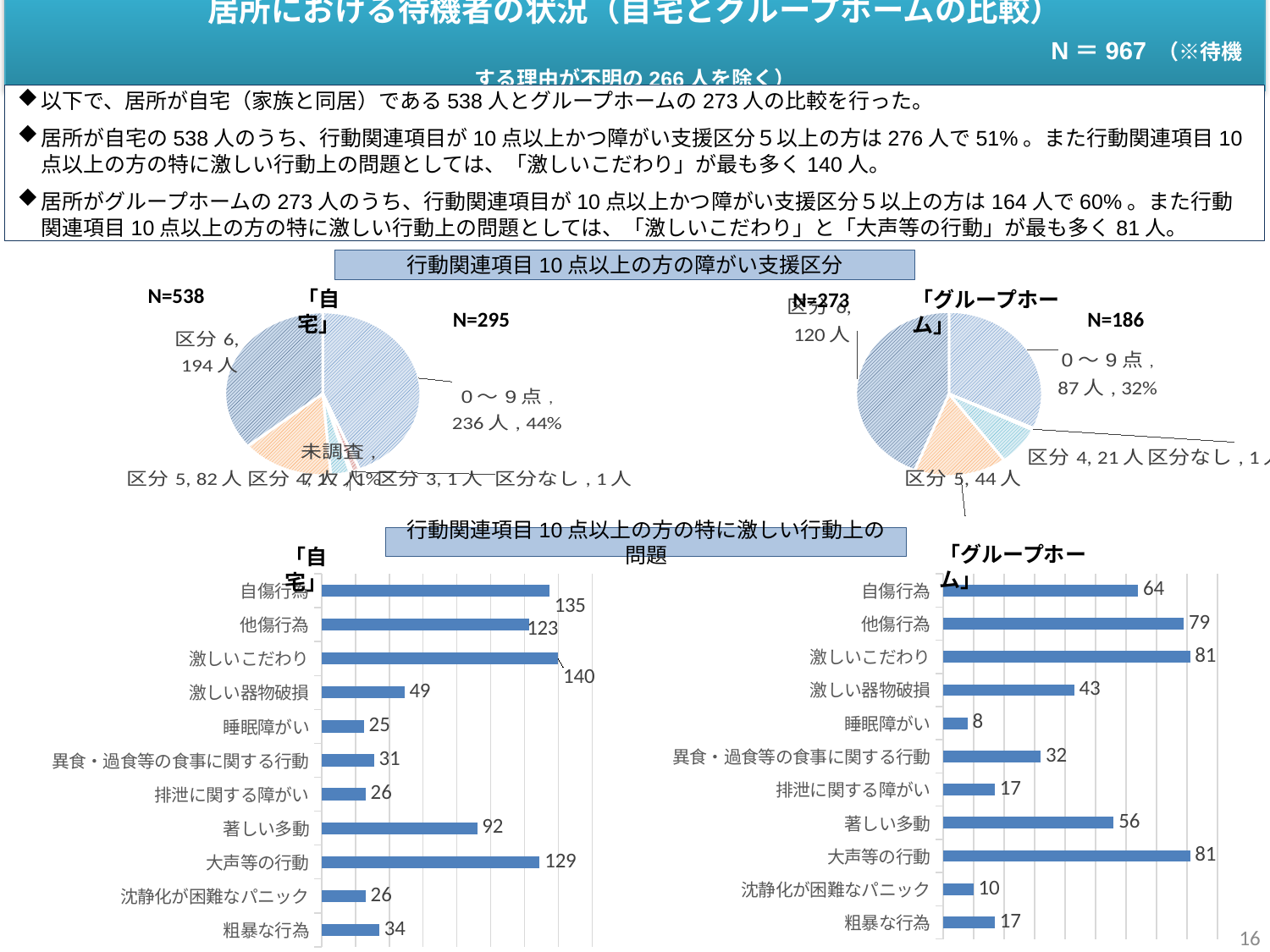

居所における待機者の状況（自宅とグループホームの比較）
　　　　　　　　　　　　　　　　　　　　　　　　　　　　　　　　N＝967 （※待機する理由が不明の266人を除く）
以下で、居所が自宅（家族と同居）である538人とグループホームの273人の比較を行った。
居所が自宅の538人のうち、行動関連項目が10点以上かつ障がい支援区分５以上の方は276人で51%。また行動関連項目10点以上の方の特に激しい行動上の問題としては、「激しいこだわり」が最も多く140人。
居所がグループホームの273人のうち、行動関連項目が10点以上かつ障がい支援区分５以上の方は164人で60%。また行動関連項目10点以上の方の特に激しい行動上の問題としては、「激しいこだわり」と「大声等の行動」が最も多く81人。
行動関連項目10点以上の方の障がい支援区分
N=538
「自宅」
N=273
「グループホーム」

[unsupported chart]

[unsupported chart]

N=295
N=186
行動関連項目10点以上の方の特に激しい行動上の問題
「グループホーム」
「自宅」

### Chart

| Category | 系列 1 |
|---|---|
| 粗暴な行為 | 34.0 |
| 沈静化が困難なパニック | 26.0 |
| 大声等の行動 | 129.0 |
| 著しい多動 | 92.0 |
| 排泄に関する障がい | 26.0 |
| 異食・過食等の食事に関する行動 | 31.0 |
| 睡眠障がい | 25.0 |
| 激しい器物破損 | 49.0 |
| 激しいこだわり | 140.0 |
| 他傷行為 | 123.0 |
| 自傷行為 | 135.0 |

### Chart

| Category | 系列 1 |
|---|---|
| 粗暴な行為 | 17.0 |
| 沈静化が困難なパニック | 10.0 |
| 大声等の行動 | 81.0 |
| 著しい多動 | 56.0 |
| 排泄に関する障がい | 17.0 |
| 異食・過食等の食事に関する行動 | 32.0 |
| 睡眠障がい | 8.0 |
| 激しい器物破損 | 43.0 |
| 激しいこだわり | 81.0 |
| 他傷行為 | 79.0 |
| 自傷行為 | 64.0 |
16